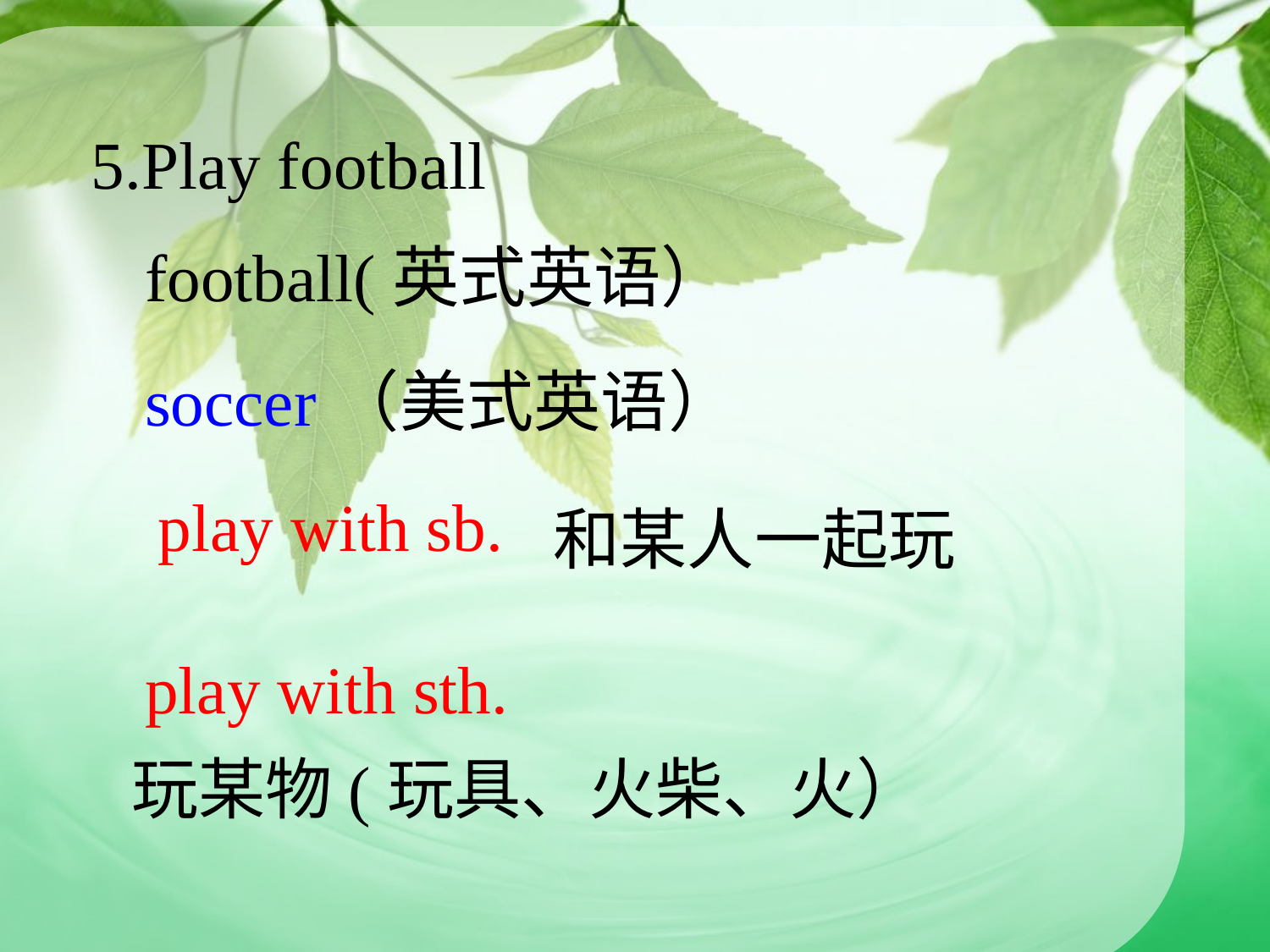

5.Play football
football(英式英语）

soccer（美式英语）
play with sb.
和某人一起玩
play with sth.
玩某物(玩具、火柴、火）